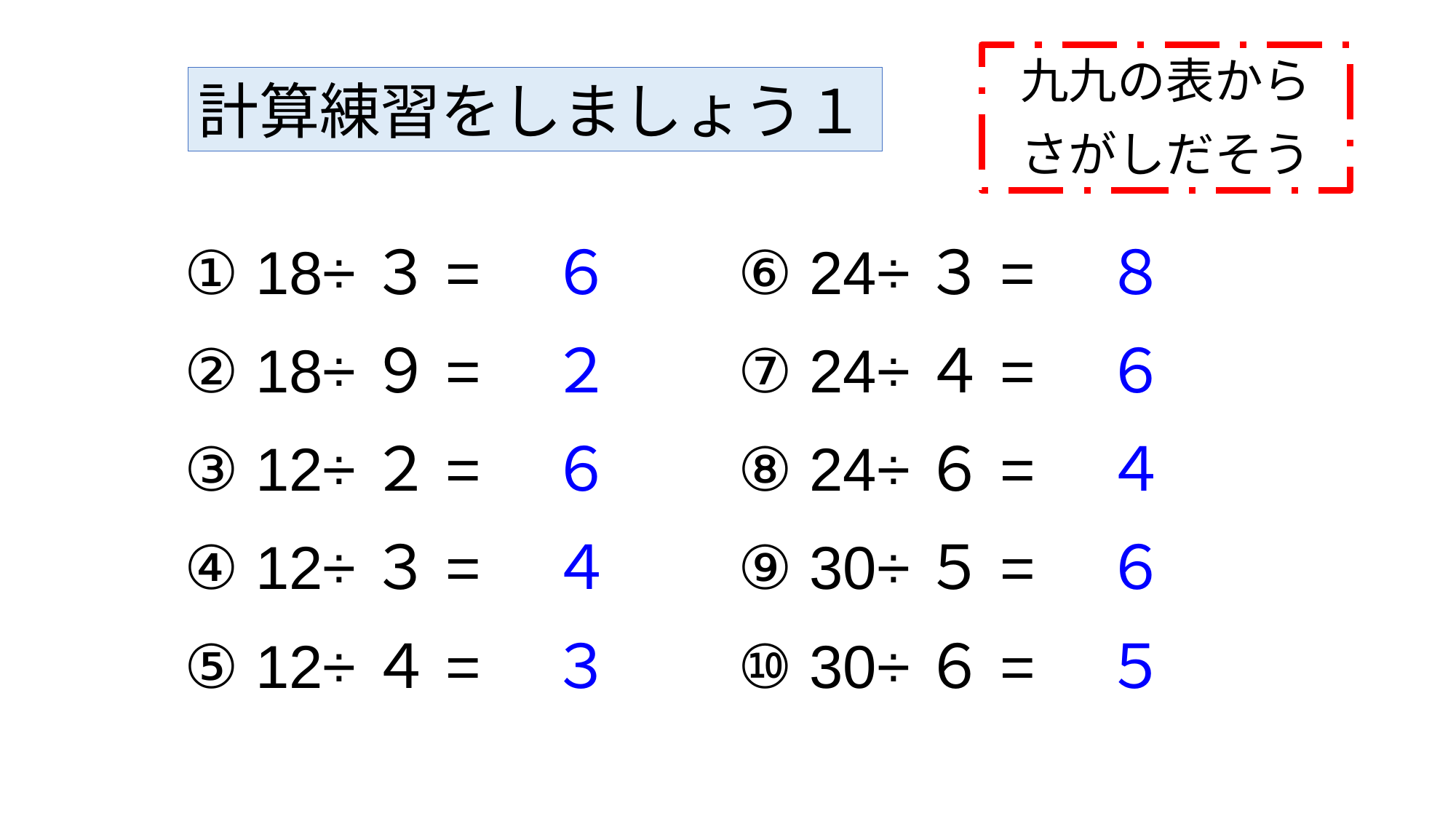

九九の表から
さがしだそう

計算練習をしましょう１
① 18÷３=
６
⑥ 24÷３=
８
② 18÷９=
２
⑦ 24÷４=
６
③ 12÷２=
６
⑧ 24÷６=
４
④ 12÷３=
４
⑨ 30÷５=
６
⑤ 12÷４=
３
⑩ 30÷６=
５